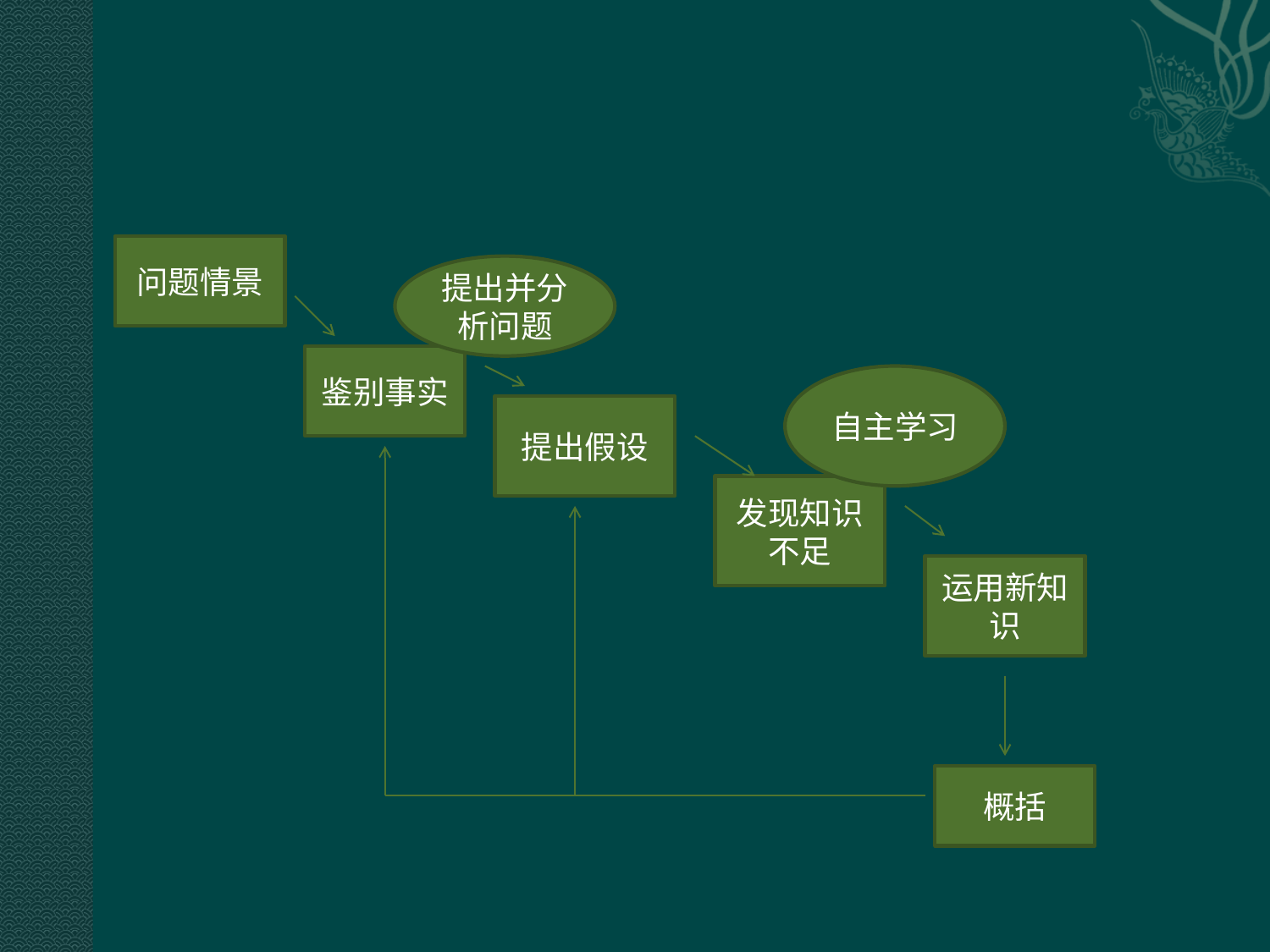

#

问题情景
提出并分析问题
鉴别事实
自主学习
提出假设
发现知识不足
运用新知识
概括